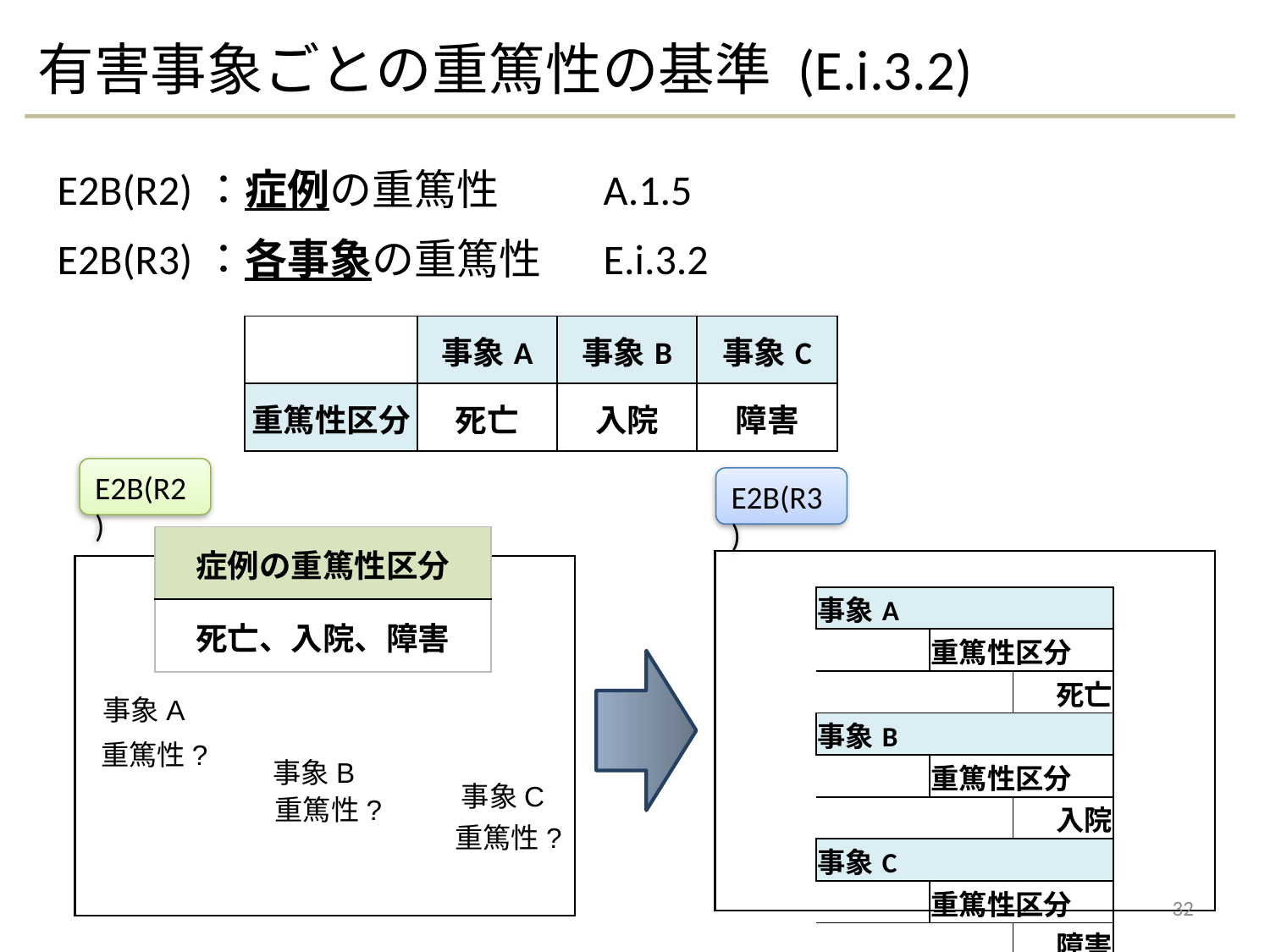

# 有害事象ごとの重篤性の基準 (E.i.3.2)

E2B(R2)：症例の重篤性　　 A.1.5
E2B(R3)：各事象の重篤性 　E.i.3.2

|  | 事象A | 事象B | 事象C |
| --- | --- | --- | --- |
| 重篤性区分 | 死亡 | 入院 | 障害 |
E2B(R2)
E2B(R3)
| 症例の重篤性区分 |
| --- |
| 死亡、入院、障害 |

| 事象A |  |  |
| --- | --- | --- |
|  | 重篤性区分 |  |
|  |  | 死亡 |
| 事象B |  |  |
|  | 重篤性区分 |  |
|  |  | 入院 |
| 事象C |  |  |
|  | 重篤性区分 |  |
|  |  | 障害 |

事象A
重篤性?
事象B
事象C
重篤性?
重篤性?
32